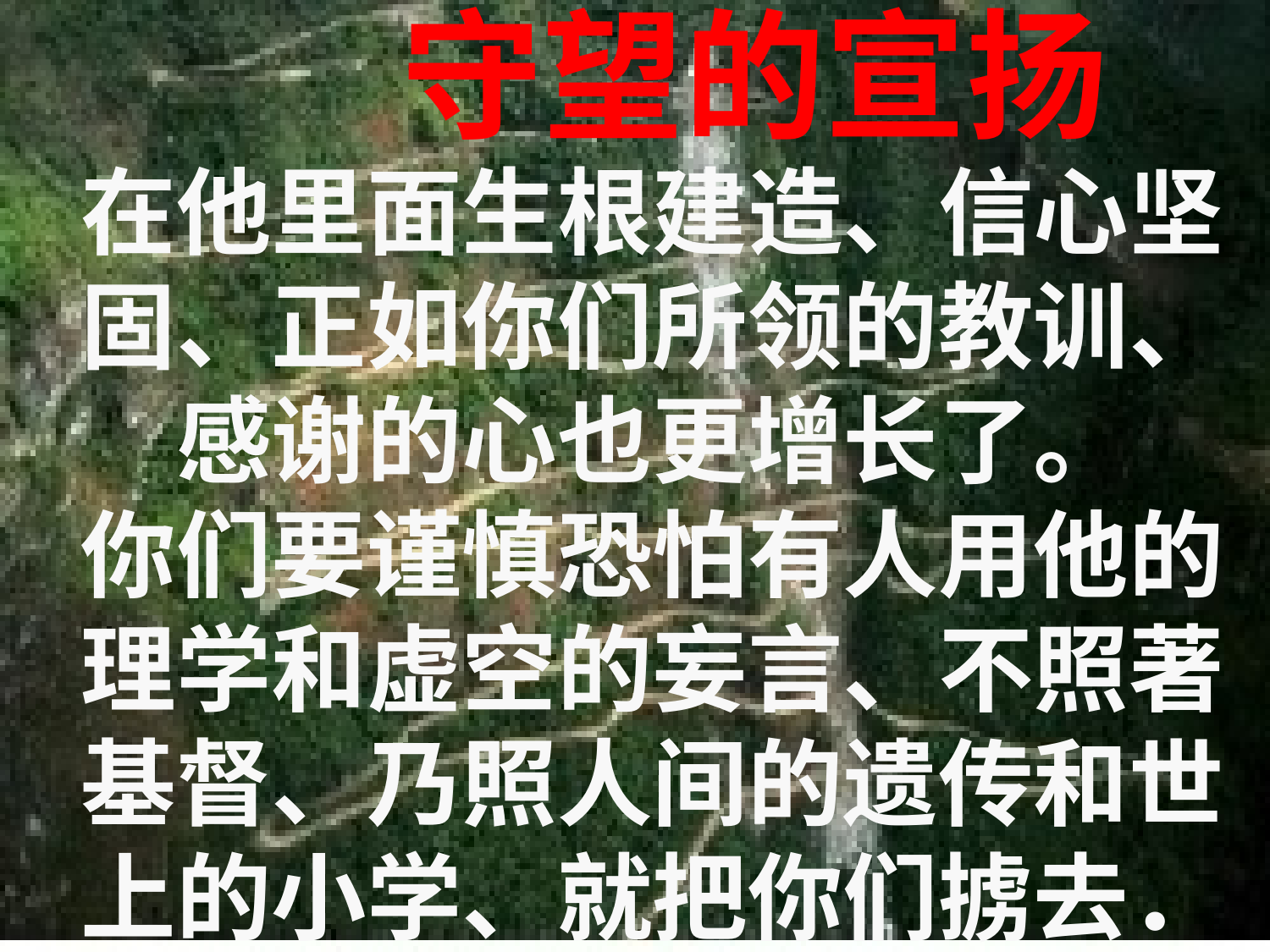

守望的宣扬
在他里面生根建造、信心坚固、正如你们所领的教训、感谢的心也更增长了。
你们要谨慎恐怕有人用他的理学和虚空的妄言、不照著基督、乃照人间的遗传和世上的小学、就把你们掳去．